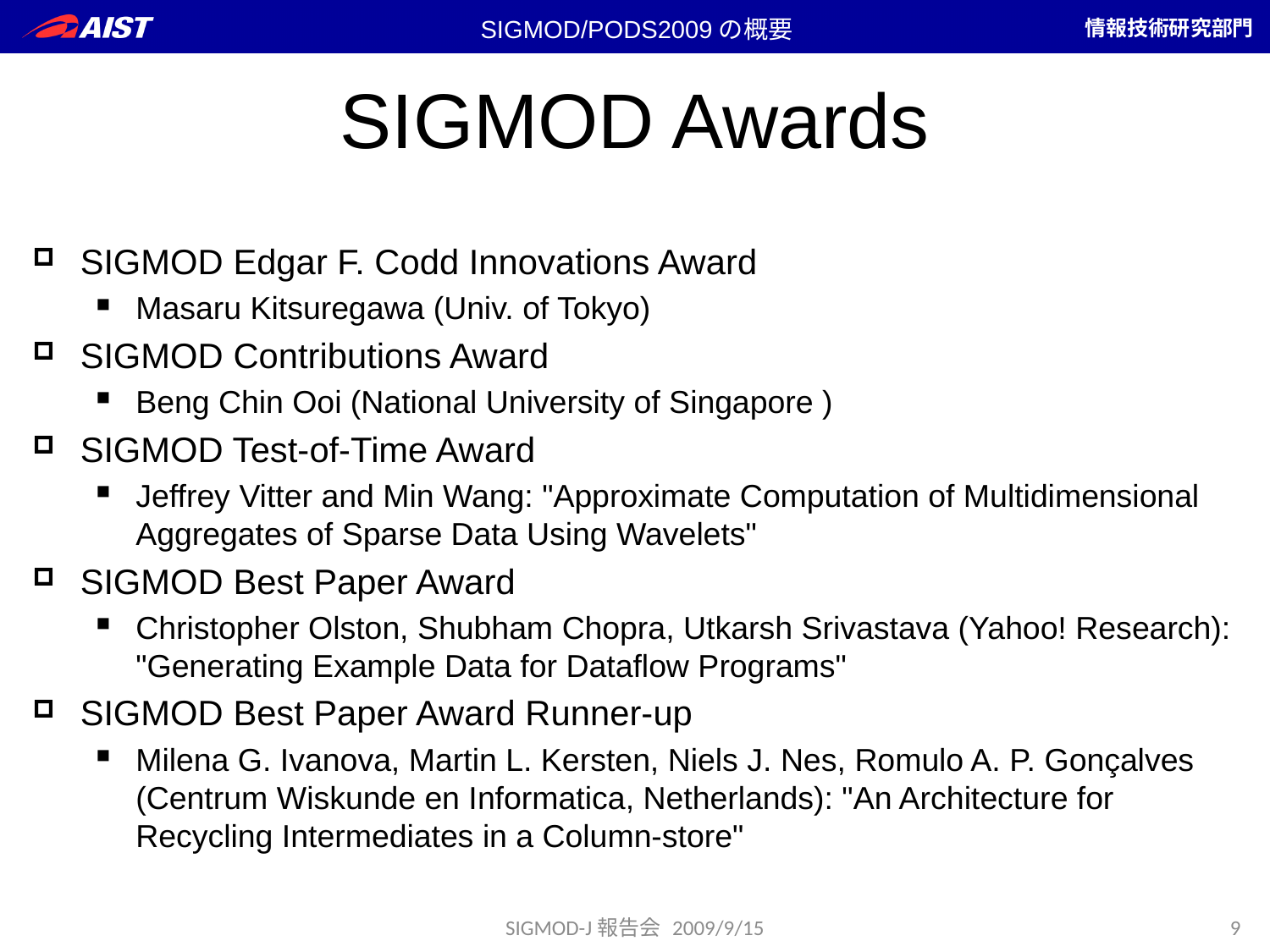

SIGMOD/PODS2009の概要
# SIGMOD Awards
SIGMOD Edgar F. Codd Innovations Award
Masaru Kitsuregawa (Univ. of Tokyo)
SIGMOD Contributions Award
Beng Chin Ooi (National University of Singapore )
SIGMOD Test-of-Time Award
Jeffrey Vitter and Min Wang: "Approximate Computation of Multidimensional Aggregates of Sparse Data Using Wavelets"
SIGMOD Best Paper Award
Christopher Olston, Shubham Chopra, Utkarsh Srivastava (Yahoo! Research): "Generating Example Data for Dataflow Programs"
SIGMOD Best Paper Award Runner-up
Milena G. Ivanova, Martin L. Kersten, Niels J. Nes, Romulo A. P. Gonçalves (Centrum Wiskunde en Informatica, Netherlands): "An Architecture for Recycling Intermediates in a Column-store"
SIGMOD-J報告会 2009/9/15
9